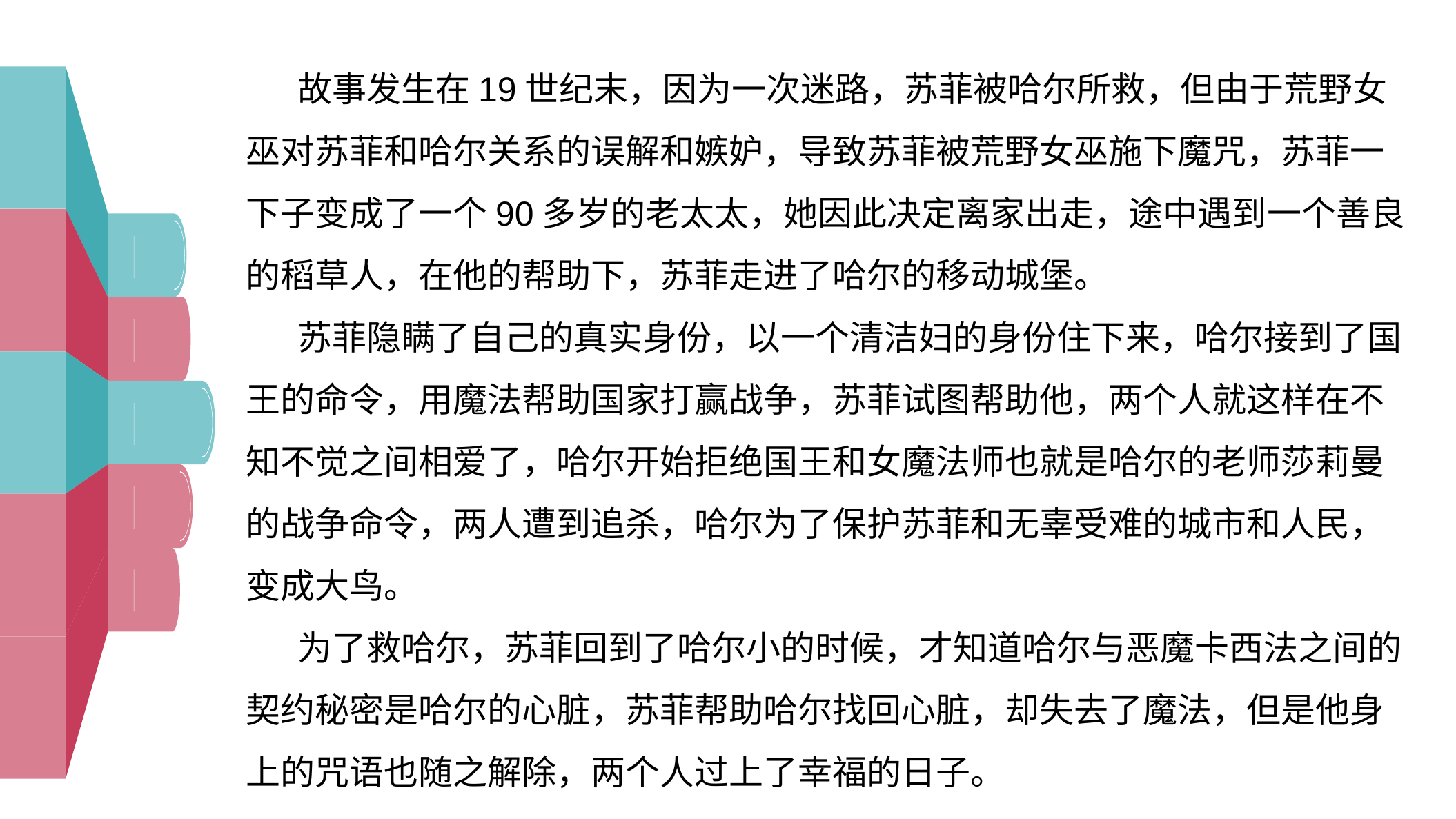

故事发生在19世纪末，因为一次迷路，苏菲被哈尔所救，但由于荒野女巫对苏菲和哈尔关系的误解和嫉妒，导致苏菲被荒野女巫施下魔咒，苏菲一下子变成了一个90多岁的老太太，她因此决定离家出走，途中遇到一个善良的稻草人，在他的帮助下，苏菲走进了哈尔的移动城堡。
苏菲隐瞒了自己的真实身份，以一个清洁妇的身份住下来，哈尔接到了国王的命令，用魔法帮助国家打赢战争，苏菲试图帮助他，两个人就这样在不知不觉之间相爱了，哈尔开始拒绝国王和女魔法师也就是哈尔的老师莎莉曼的战争命令，两人遭到追杀，哈尔为了保护苏菲和无辜受难的城市和人民，变成大鸟。
为了救哈尔，苏菲回到了哈尔小的时候，才知道哈尔与恶魔卡西法之间的契约秘密是哈尔的心脏，苏菲帮助哈尔找回心脏，却失去了魔法，但是他身上的咒语也随之解除，两个人过上了幸福的日子。